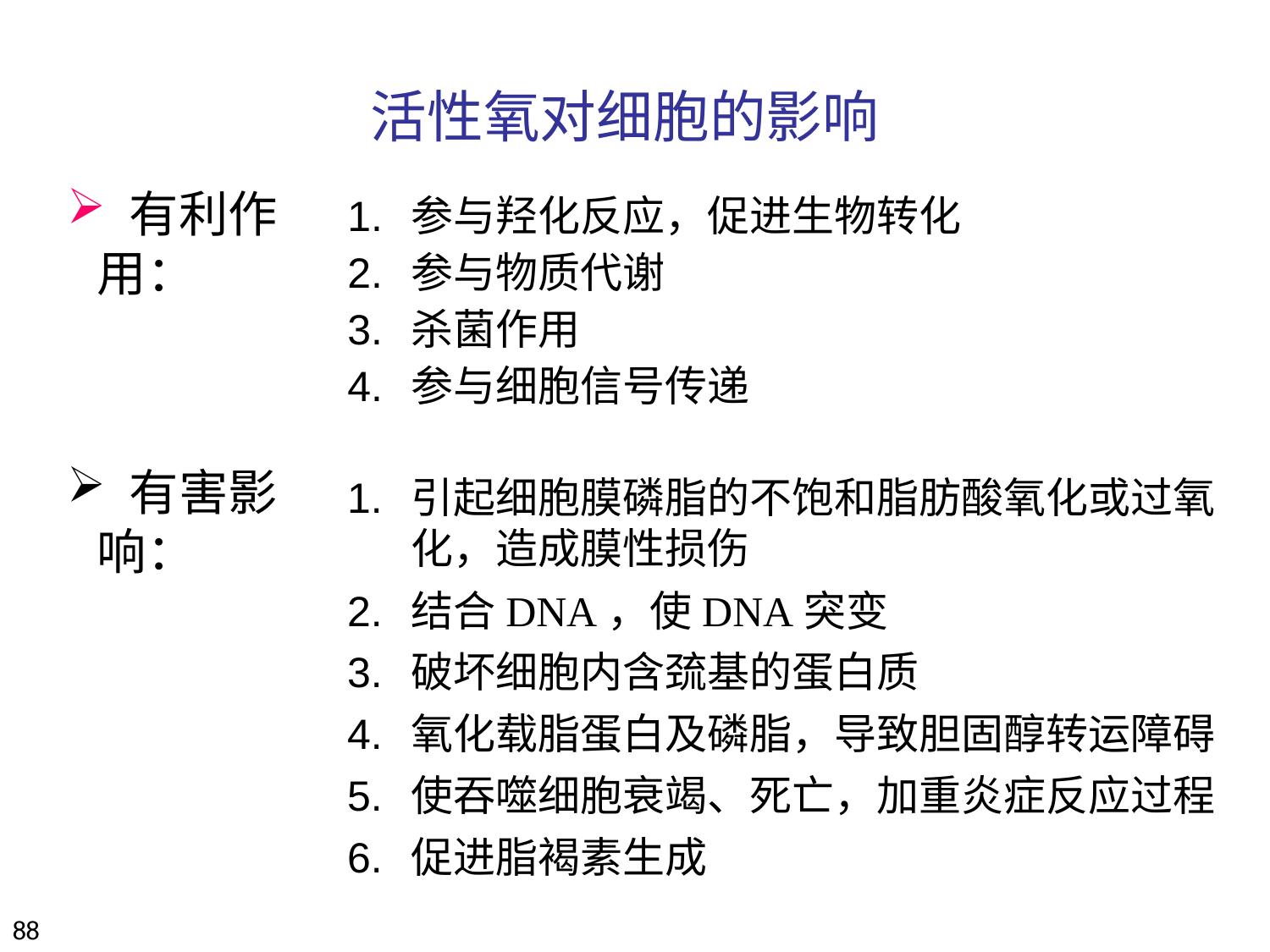

活性氧对细胞的影响
 有利作用：
参与羟化反应，促进生物转化
参与物质代谢
杀菌作用
参与细胞信号传递
 有害影响：
引起细胞膜磷脂的不饱和脂肪酸氧化或过氧化，造成膜性损伤
结合DNA，使DNA突变
破坏细胞内含巯基的蛋白质
氧化载脂蛋白及磷脂，导致胆固醇转运障碍
使吞噬细胞衰竭、死亡，加重炎症反应过程
促进脂褐素生成
88